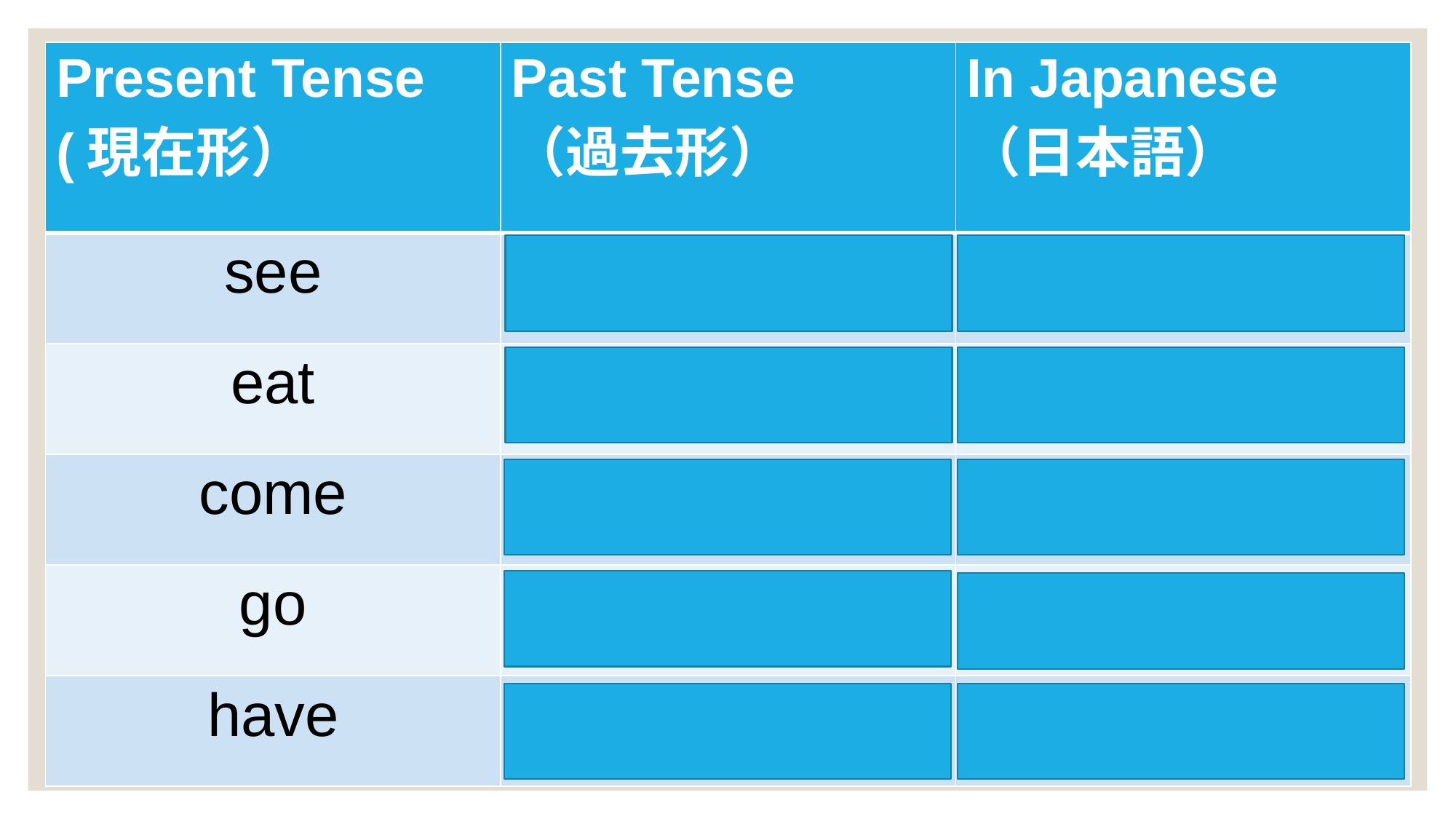

| Present Tense (現在形） | Past Tense （過去形） | In Japanese （日本語） |
| --- | --- | --- |
| see | saw | 見ました |
| eat | ate | 食べました |
| come | came | 来ました |
| go | went | 行きました |
| have | had | ありました |